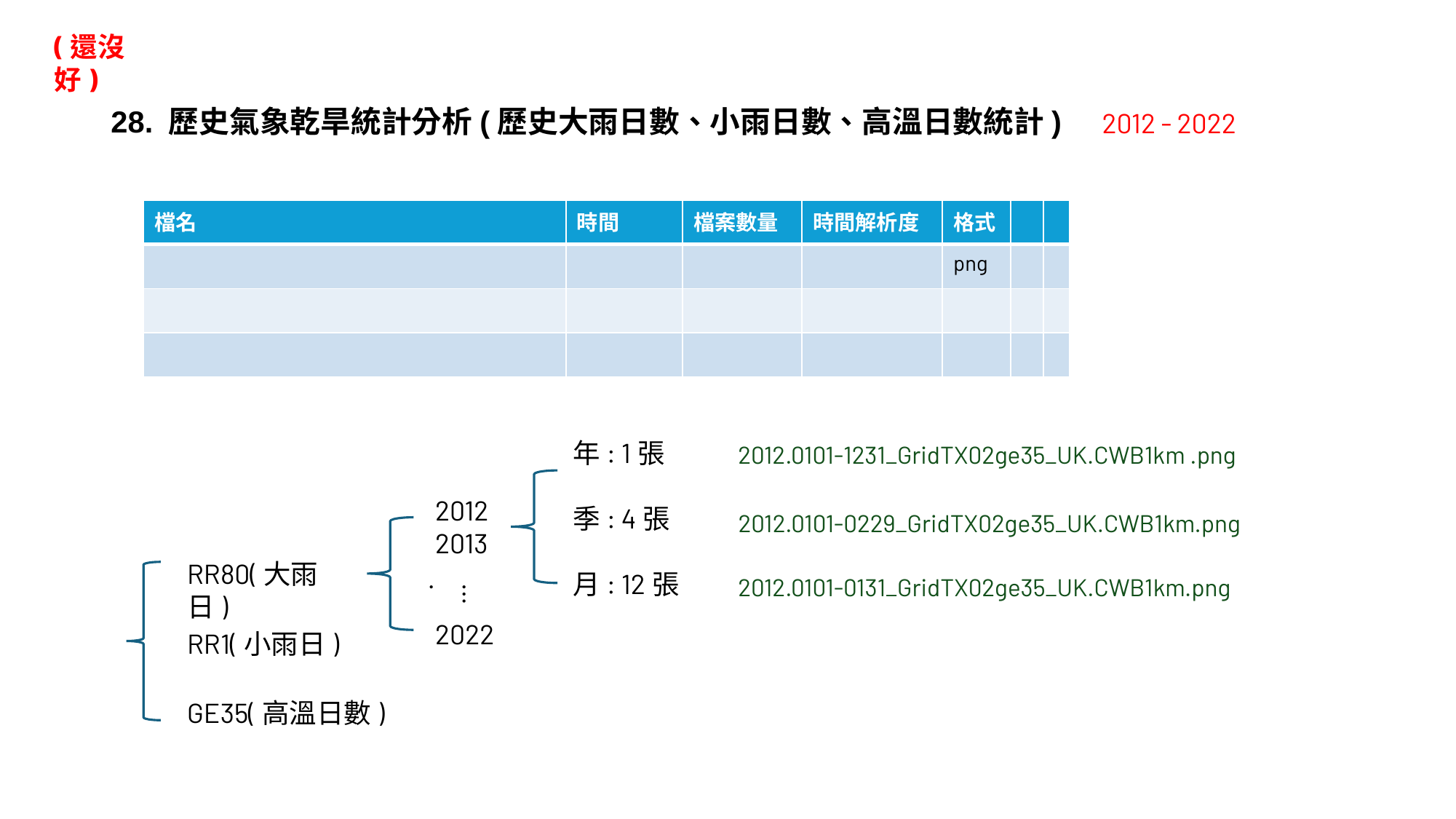

(還沒好)
# 28. 歷史氣象乾旱統計分析(歷史大雨日數、小雨日數、高溫日數統計)
2012 - 2022
| 檔名 | 時間 | 檔案數量 | 時間解析度 | 格式 |  |  |
| --- | --- | --- | --- | --- | --- | --- |
|  |  |  |  | png |  |  |
|  |  |  |  |  |  |  |
|  |  |  |  |  |  |  |
年: 1張

季: 4張

月: 12張
2012.0101-1231_GridTX02ge35_UK.CWB1km .png

2012
2013
2012.0101-0229_GridTX02ge35_UK.CWB1km.png

RR80(大雨日)

2012.0101-0131_GridTX02ge35_UK.CWB1km.png
….
2022
RR1(小雨日)
GE35(高溫日數)